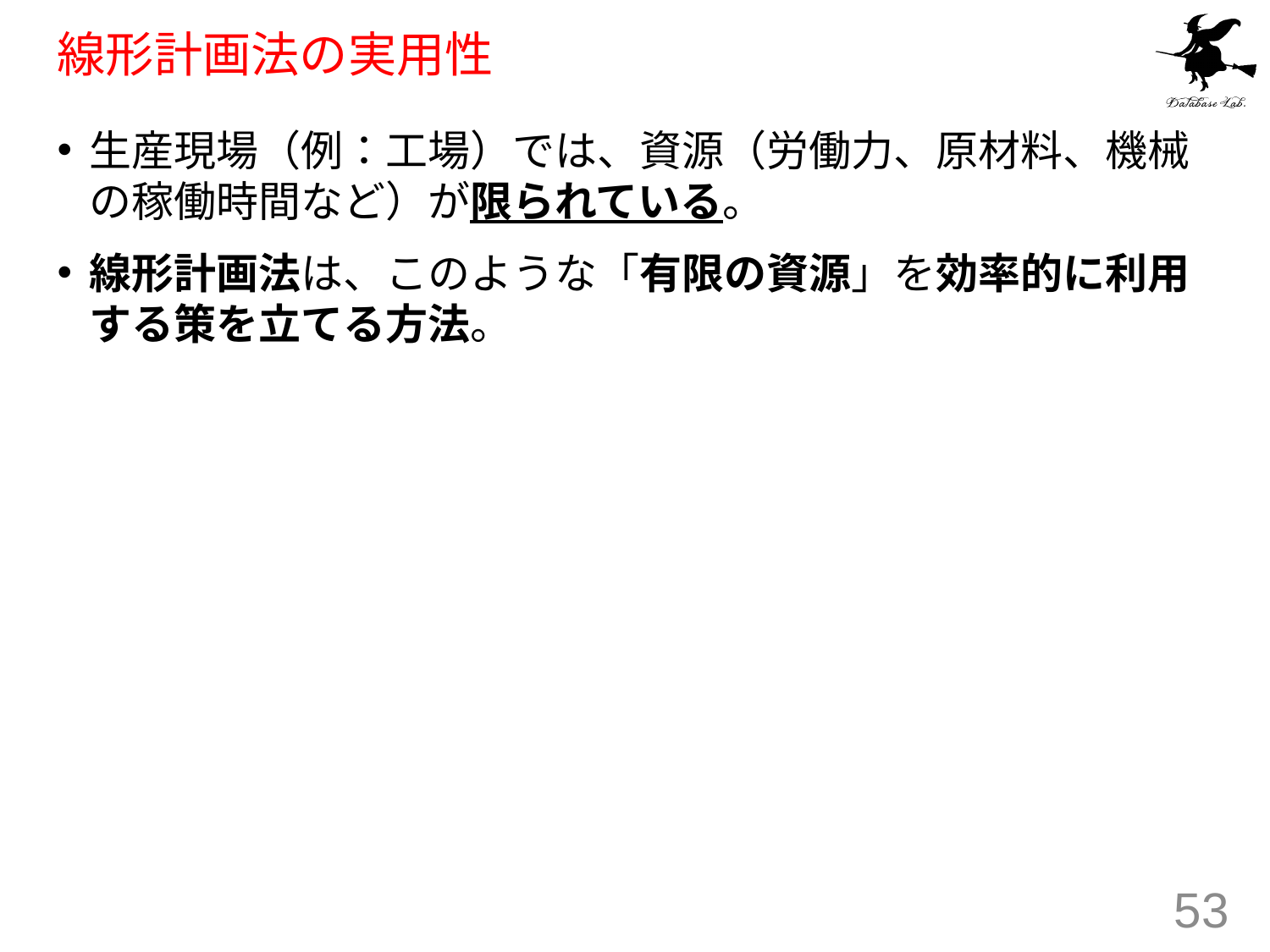

# 線形計画法の実用性
生産現場（例：工場）では、資源（労働力、原材料、機械の稼働時間など）が限られている。
線形計画法は、このような「有限の資源」を効率的に利用する策を立てる方法。
53